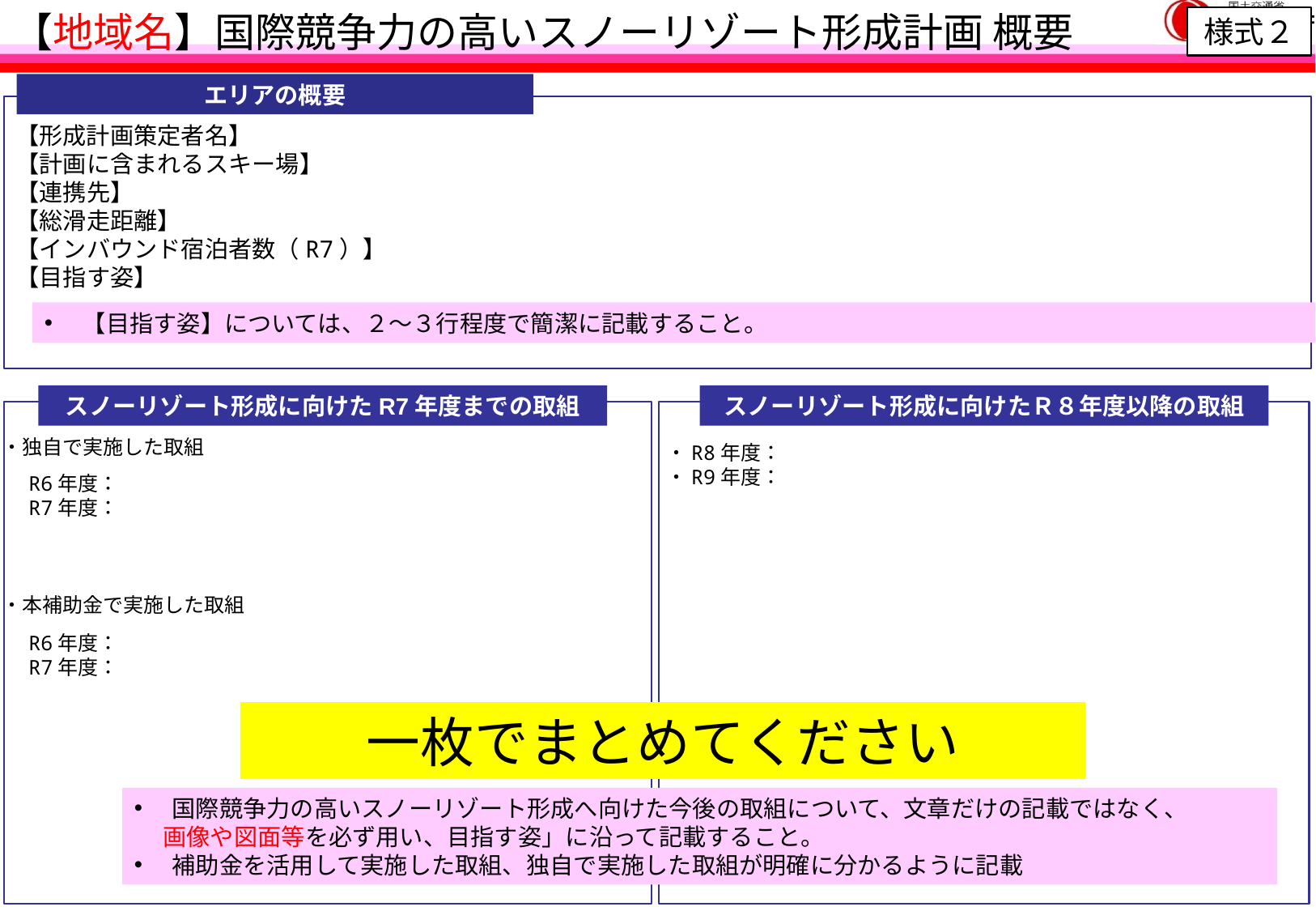

# 【地域名】国際競争力の高いスノーリゾート形成計画 概要
様式２
エリアの概要

【形成計画策定者名】
【計画に含まれるスキー場】
【連携先】
【総滑走距離】
【インバウンド宿泊者数（R7）】
【目指す姿】
【目指す姿】については、２～３行程度で簡潔に記載すること。
スノーリゾート形成に向けたR7年度までの取組
スノーリゾート形成に向けたＲ８年度以降の取組

・独自で実施した取組
・R8年度：
・R9年度：
R6年度：
R7年度：
・本補助金で実施した取組
R6年度：
R7年度：
一枚でまとめてください
国際競争力の高いスノーリゾート形成へ向けた今後の取組について、文章だけの記載ではなく、
　 画像や図面等を必ず用い、目指す姿」に沿って記載すること。
補助金を活用して実施した取組、独自で実施した取組が明確に分かるように記載